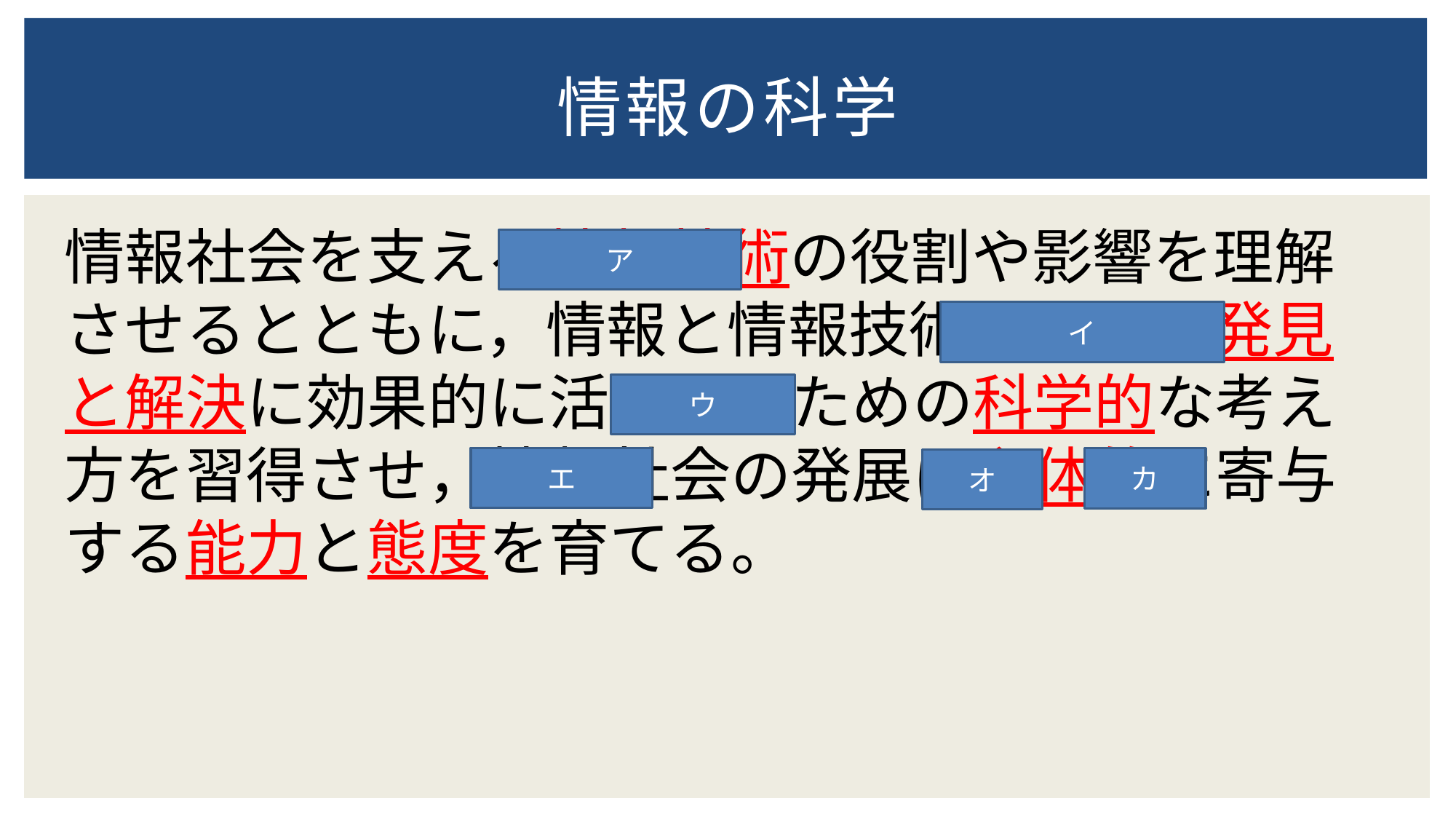

# 情報の科学
情報社会を支える情報技術の役割や影響を理解させるとともに，情報と情報技術を問題の発見と解決に効果的に活用するための科学的な考え方を習得させ，情報社会の発展に主体的に寄与する能力と態度を育てる。
ア
イ
ウ
エ
カ
オ